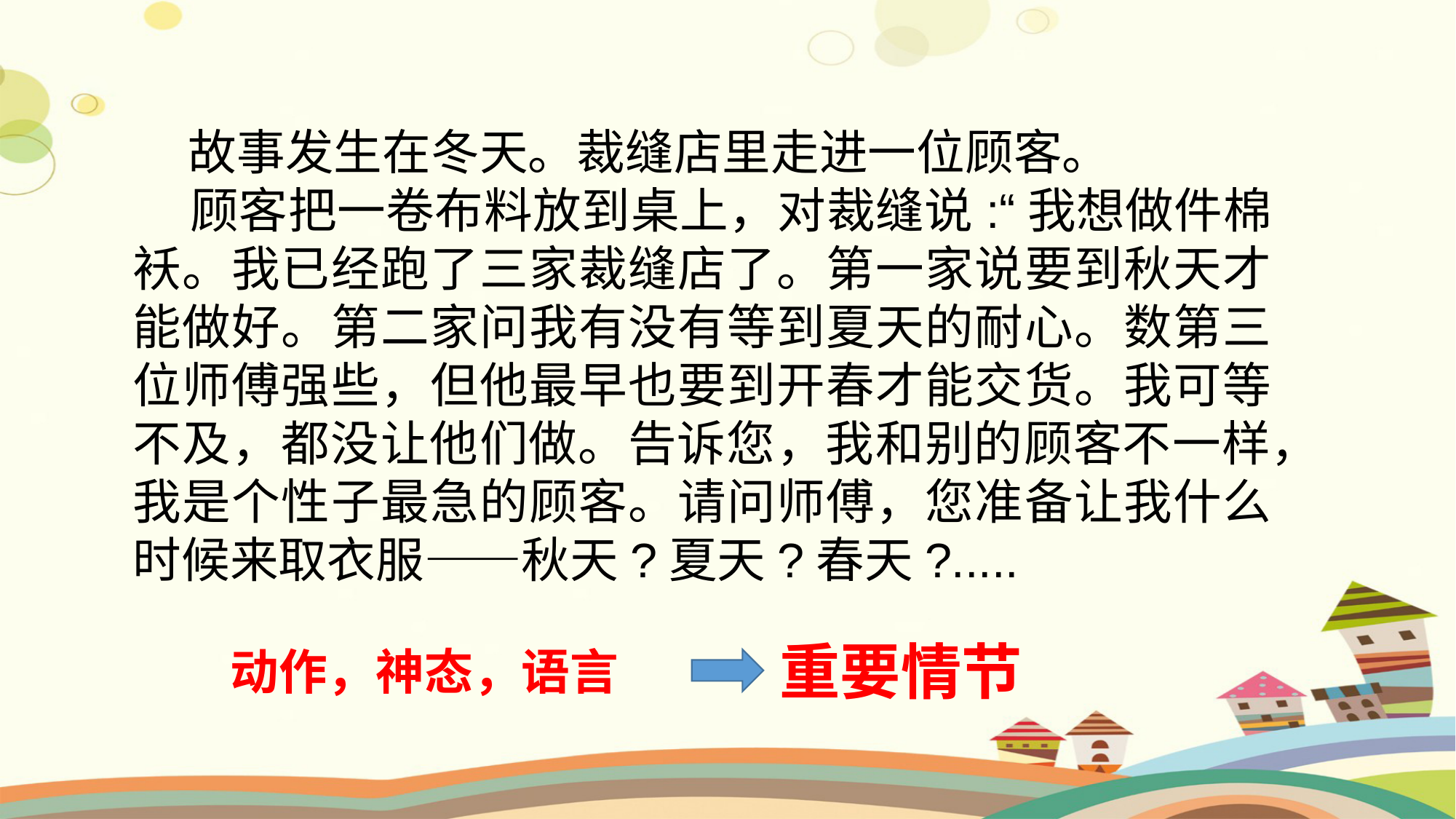

故事发生在冬天。裁缝店里走进一位顾客。
    顾客把一卷布料放到桌上，对裁缝说:“我想做件棉袄。我已经跑了三家裁缝店了。第一家说要到秋天才能做好。第二家问我有没有等到夏天的耐心。数第三位师傅强些，但他最早也要到开春才能交货。我可等不及，都没让他们做。告诉您，我和别的顾客不一样，我是个性子最急的顾客。请问师傅，您准备让我什么时候来取衣服——秋天?夏天?春天?.....
重要情节
动作，神态，语言